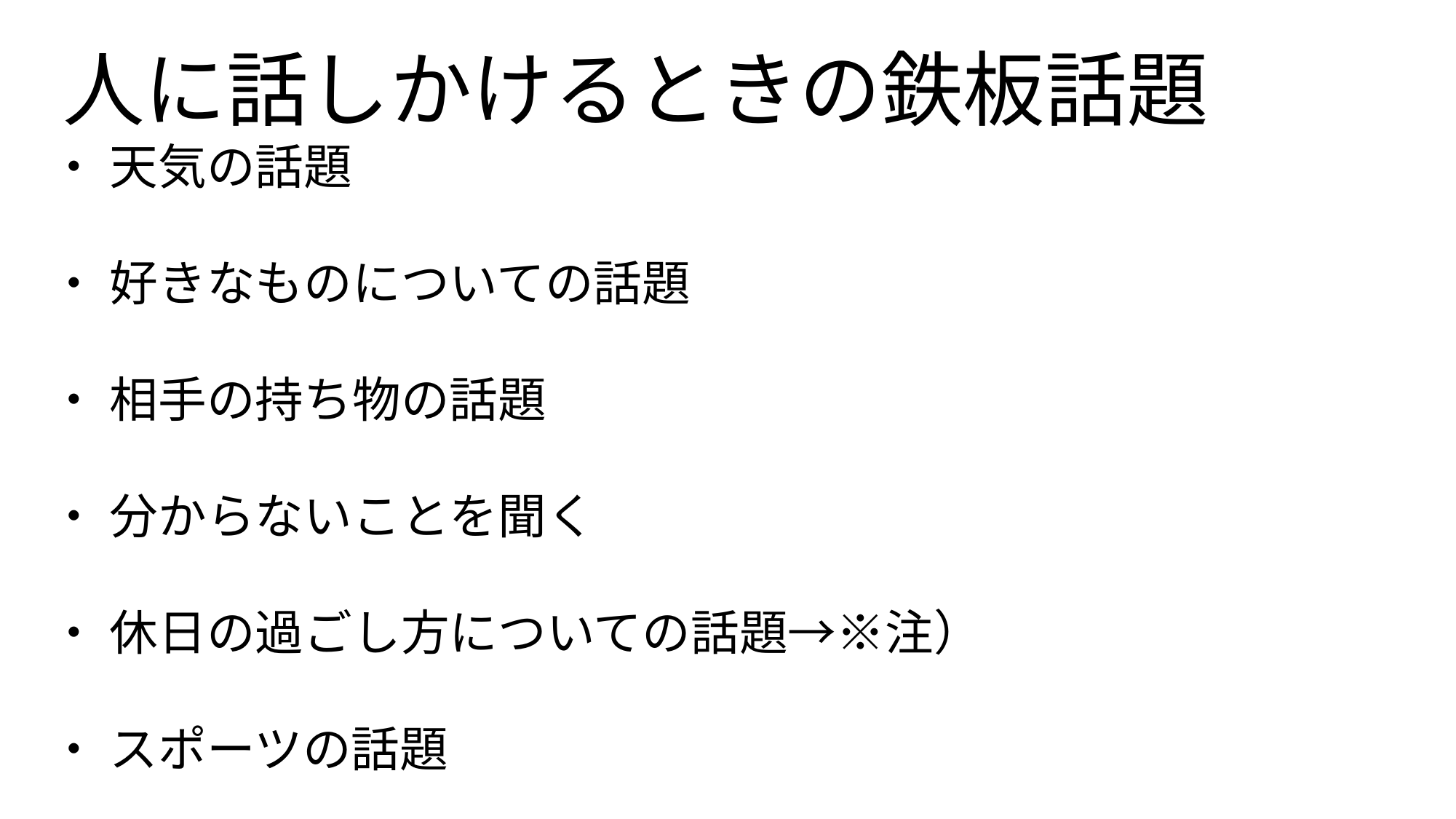

人に話しかけるときの鉄板話題
・ 天気の話題

・ 好きなものについての話題

・ 相手の持ち物の話題

・ 分からないことを聞く

・ 休日の過ごし方についての話題→※注）

・ スポーツの話題